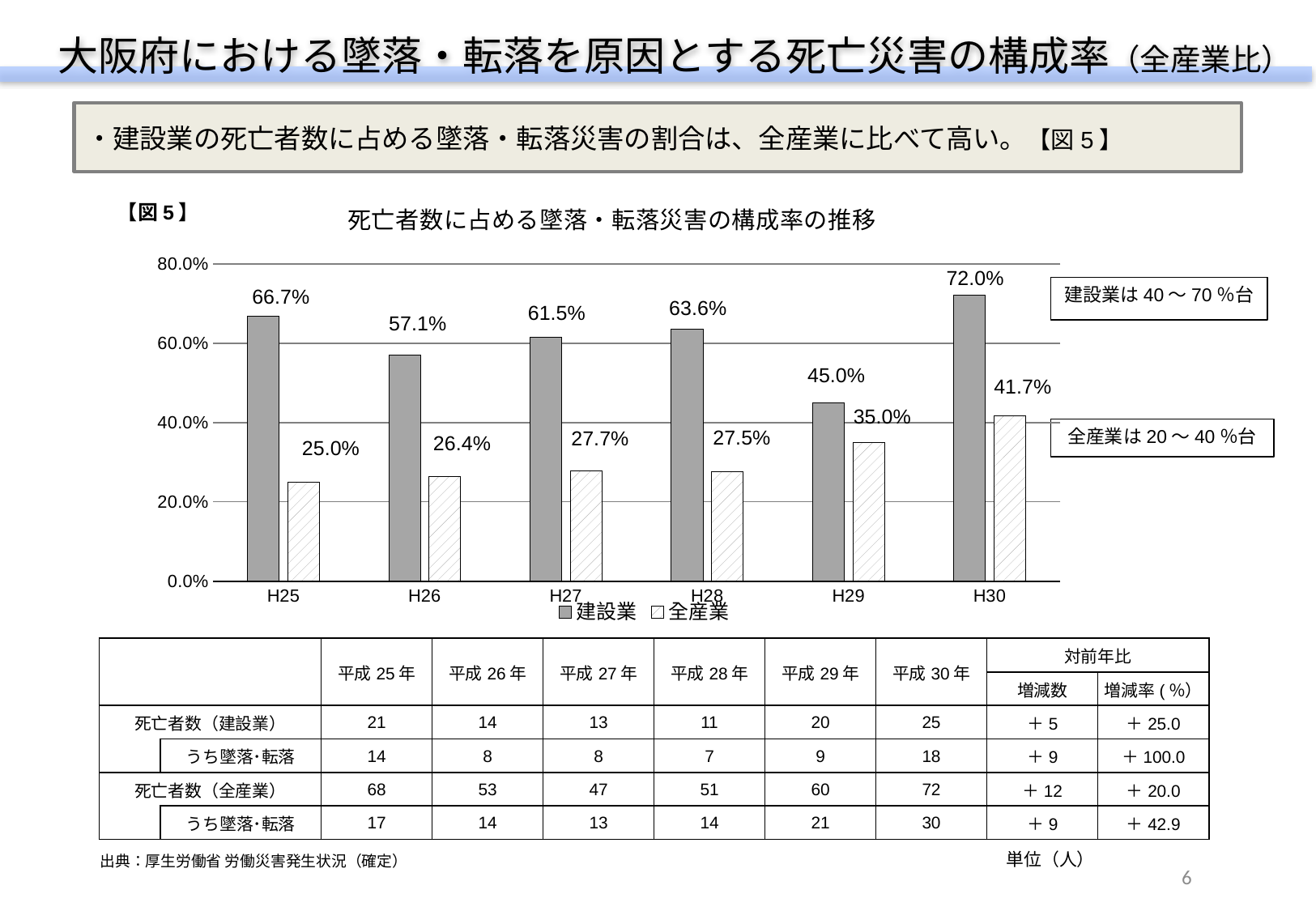

大阪府における墜落・転落を原因とする死亡災害の構成率（全産業比）
・建設業の死亡者数に占める墜落・転落災害の割合は、全産業に比べて高い。【図5】

### Chart: 死亡者数に占める墜落・転落災害の構成率の推移

| Category | 建設業 | 全産業 |
|---|---|---|
| H25 | 0.667 | 0.25 |
| H26 | 0.571 | 0.264 |
| H27 | 0.615 | 0.277 |
| H28 | 0.636 | 0.275 |
| H29 | 0.45 | 0.35 |
| H30 | 0.72 | 0.417 |
【図5】
72.0%
建設業は40～70％台
66.7%
63.6%
61.5%
57.1%
45.0%
41.7%
35.0%
27.5%
全産業は20～40％台
27.7%
26.4%
25.0%
|  |  | 平成25年 | 平成26年 | 平成27年 | 平成28年 | 平成29年 | 平成30年 | 対前年比 |  |
| --- | --- | --- | --- | --- | --- | --- | --- | --- | --- |
|  |  |  |  |  |  |  |  | 増減数 | 増減率(％） |
| 死亡者数（建設業） |  | 21 | 14 | 13 | 11 | 20 | 25 | ＋5 | ＋25.0 |
|  | うち墜落･転落 | 14 | 8 | 8 | 7 | 9 | 18 | ＋9 | ＋100.0 |
| 死亡者数（全産業） |  | 68 | 53 | 47 | 51 | 60 | 72 | ＋12 | ＋20.0 |
|  | うち墜落･転落 | 17 | 14 | 13 | 14 | 21 | 30 | ＋9 | ＋42.9 |
単位（人）
   出典：厚生労働省 労働災害発生状況（確定）
6